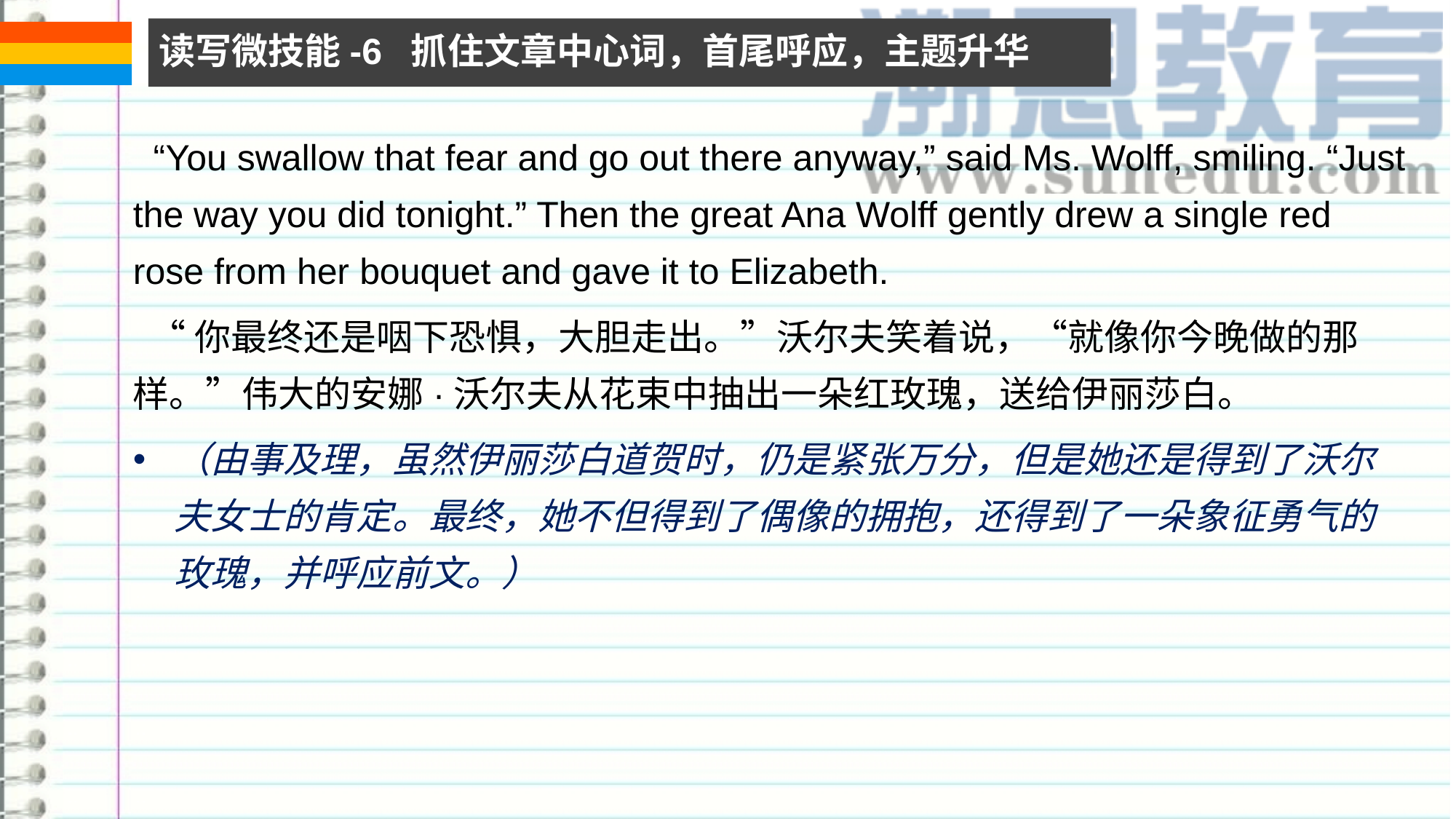

读写微技能-6  抓住文章中心词，首尾呼应，主题升华
  “You swallow that fear and go out there anyway,” said Ms. Wolff, smiling. “Just the way you did tonight.” Then the great Ana Wolff gently drew a single red rose from her bouquet and gave it to Elizabeth.
  “你最终还是咽下恐惧，大胆走出。”沃尔夫笑着说，“就像你今晚做的那样。”伟大的安娜·沃尔夫从花束中抽出一朵红玫瑰，送给伊丽莎白。
（由事及理，虽然伊丽莎白道贺时，仍是紧张万分，但是她还是得到了沃尔夫女士的肯定。最终，她不但得到了偶像的拥抱，还得到了一朵象征勇气的玫瑰，并呼应前文。）